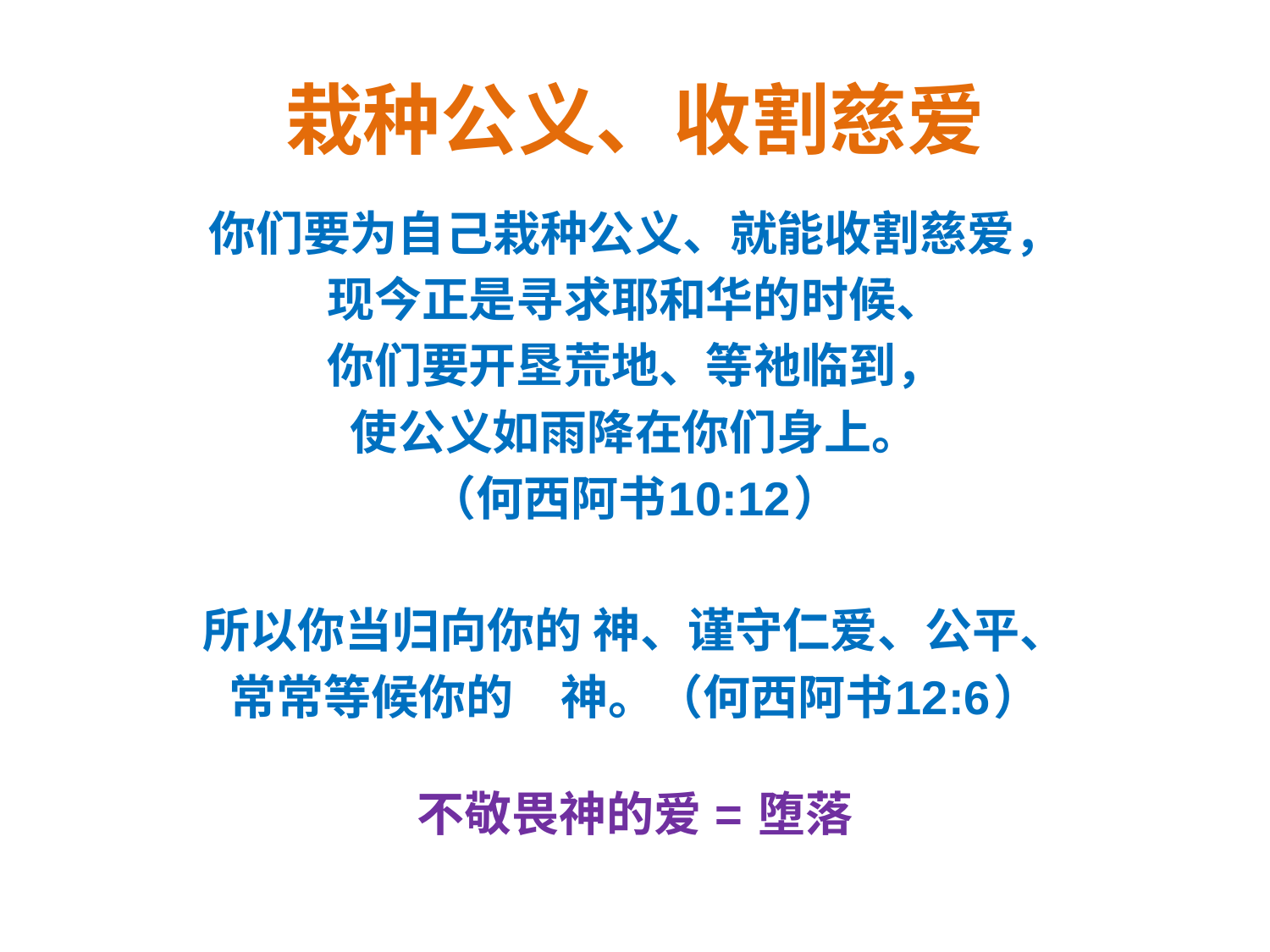

# 栽种公义、收割慈爱
你们要为自己栽种公义、就能收割慈爱，
现今正是寻求耶和华的时候、
你们要开垦荒地、等祂临到，
使公义如雨降在你们身上。
（何西阿书10:12）

所以你当归向你的 神、谨守仁爱、公平、
常常等候你的　神。（何西阿书12:6）

不敬畏神的爱 = 堕落